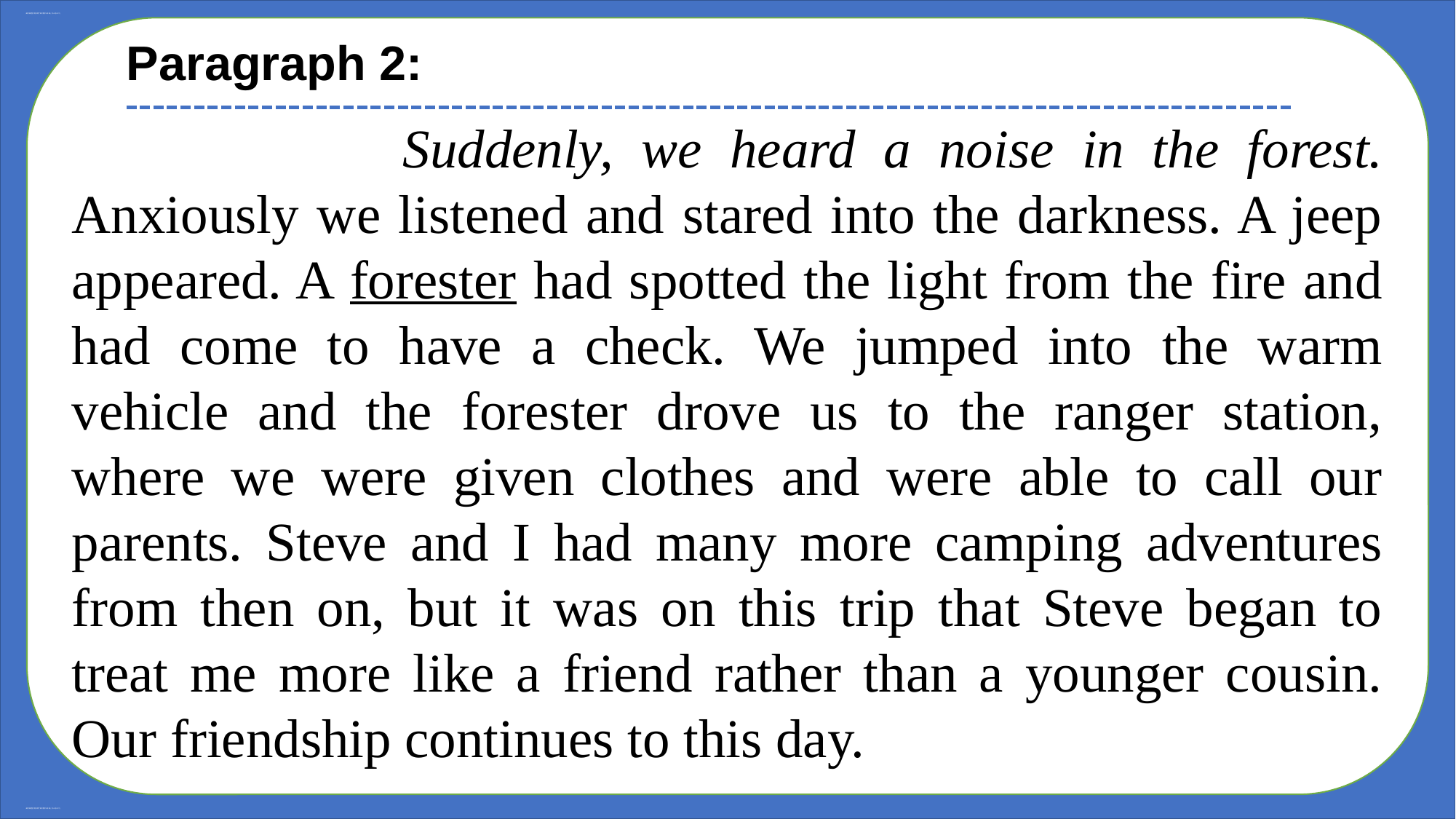

高考新题型“读后续写”英文教学公开课(共42张PPT)

 Paragraph 2:
       Suddenly, we heard a noise in the forest. Anxiously we listened and stared into the darkness. A jeep appeared. A forester had spotted the light from the fire and had come to have a check. We jumped into the warm vehicle and the forester drove us to the ranger station, where we were given clothes and were able to call our parents. Steve and I had many more camping adventures from then on, but it was on this trip that Steve began to treat me more like a friend rather than a younger cousin. Our friendship continues to this day.
高考新题型“读后续写”英文教学公开课(共42张PPT)